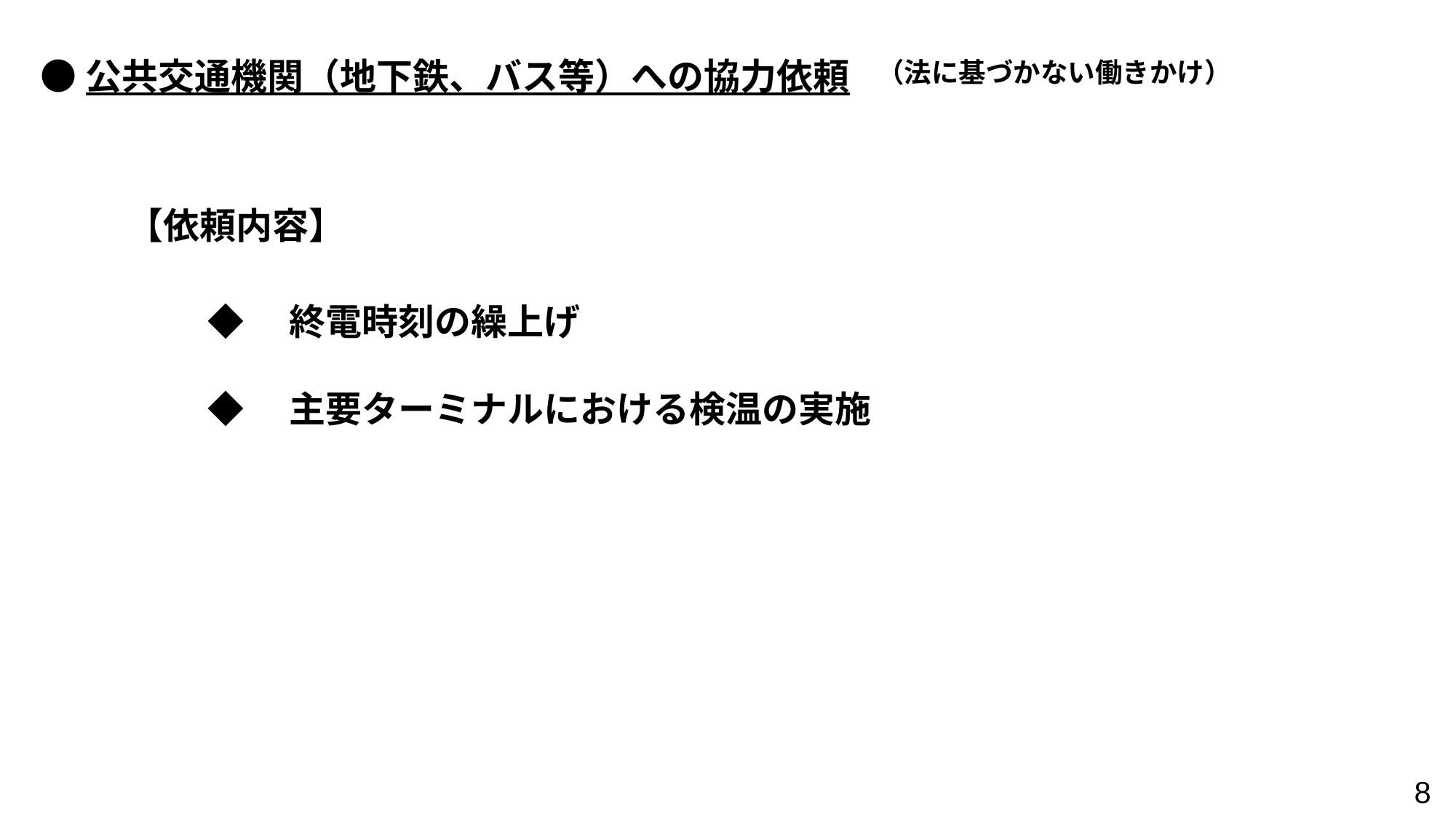

（法に基づかない働きかけ）
●公共交通機関（地下鉄、バス等）への協力依頼
【依頼内容】
◆　終電時刻の繰上げ

◆　主要ターミナルにおける検温の実施
8